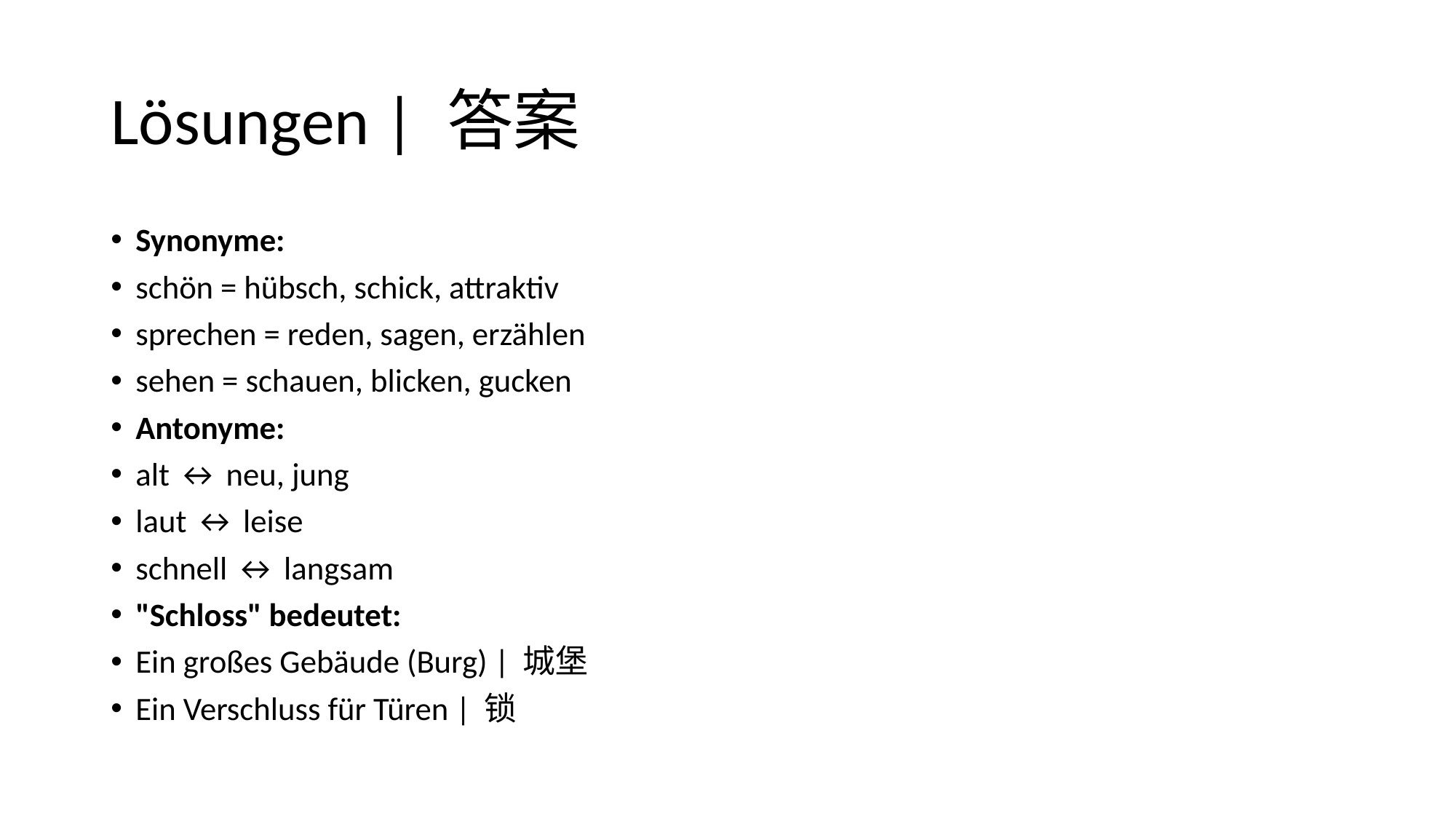

# Lösungen | 答案
Synonyme:
schön = hübsch, schick, attraktiv
sprechen = reden, sagen, erzählen
sehen = schauen, blicken, gucken
Antonyme:
alt ↔ neu, jung
laut ↔ leise
schnell ↔ langsam
"Schloss" bedeutet:
Ein großes Gebäude (Burg) | 城堡
Ein Verschluss für Türen | 锁